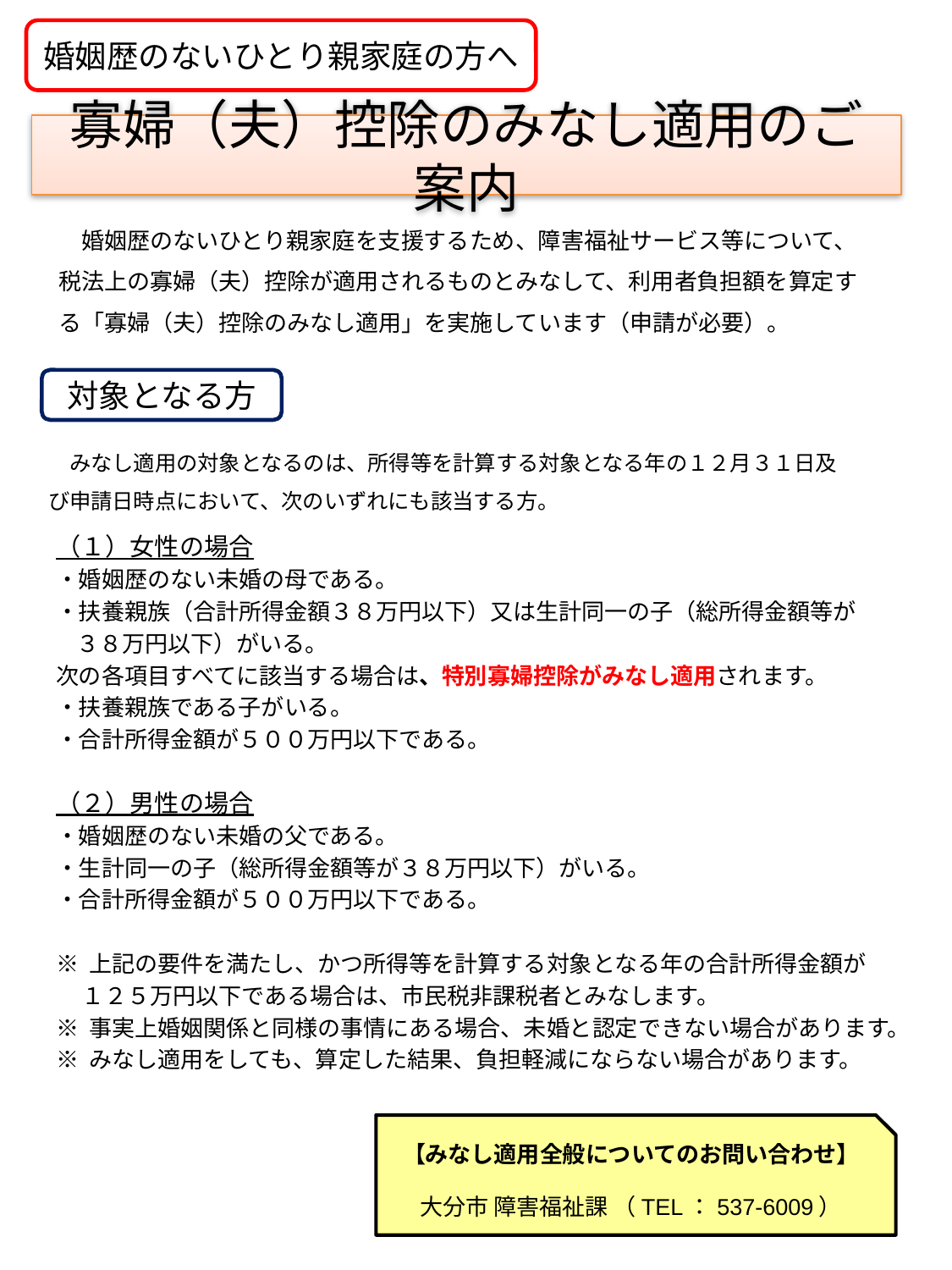

婚姻歴のないひとり親家庭の方へ
# 寡婦（夫）控除のみなし適用のご案内
　婚姻歴のないひとり親家庭を支援するため、障害福祉サービス等について、税法上の寡婦（夫）控除が適用されるものとみなして、利用者負担額を算定する「寡婦（夫）控除のみなし適用」を実施しています（申請が必要）。

対象となる方
　みなし適用の対象となるのは、所得等を計算する対象となる年の１２月３１日及び申請日時点において、次のいずれにも該当する方。

（１）女性の場合
・婚姻歴のない未婚の母である。
・扶養親族（合計所得金額３８万円以下）又は生計同一の子（総所得金額等が
   ３８万円以下）がいる。
次の各項目すべてに該当する場合は、特別寡婦控除がみなし適用されます。
・扶養親族である子がいる。
・合計所得金額が５００万円以下である。

（２）男性の場合
・婚姻歴のない未婚の父である。
・生計同一の子（総所得金額等が３８万円以下）がいる。
・合計所得金額が５００万円以下である。

※ 上記の要件を満たし、かつ所得等を計算する対象となる年の合計所得金額が
    １２５万円以下である場合は、市民税非課税者とみなします。
※ 事実上婚姻関係と同様の事情にある場合、未婚と認定できない場合があります。
※ みなし適用をしても、算定した結果、負担軽減にならない場合があります。
【みなし適用全般についてのお問い合わせ】

大分市 障害福祉課 （TEL：537-6009）